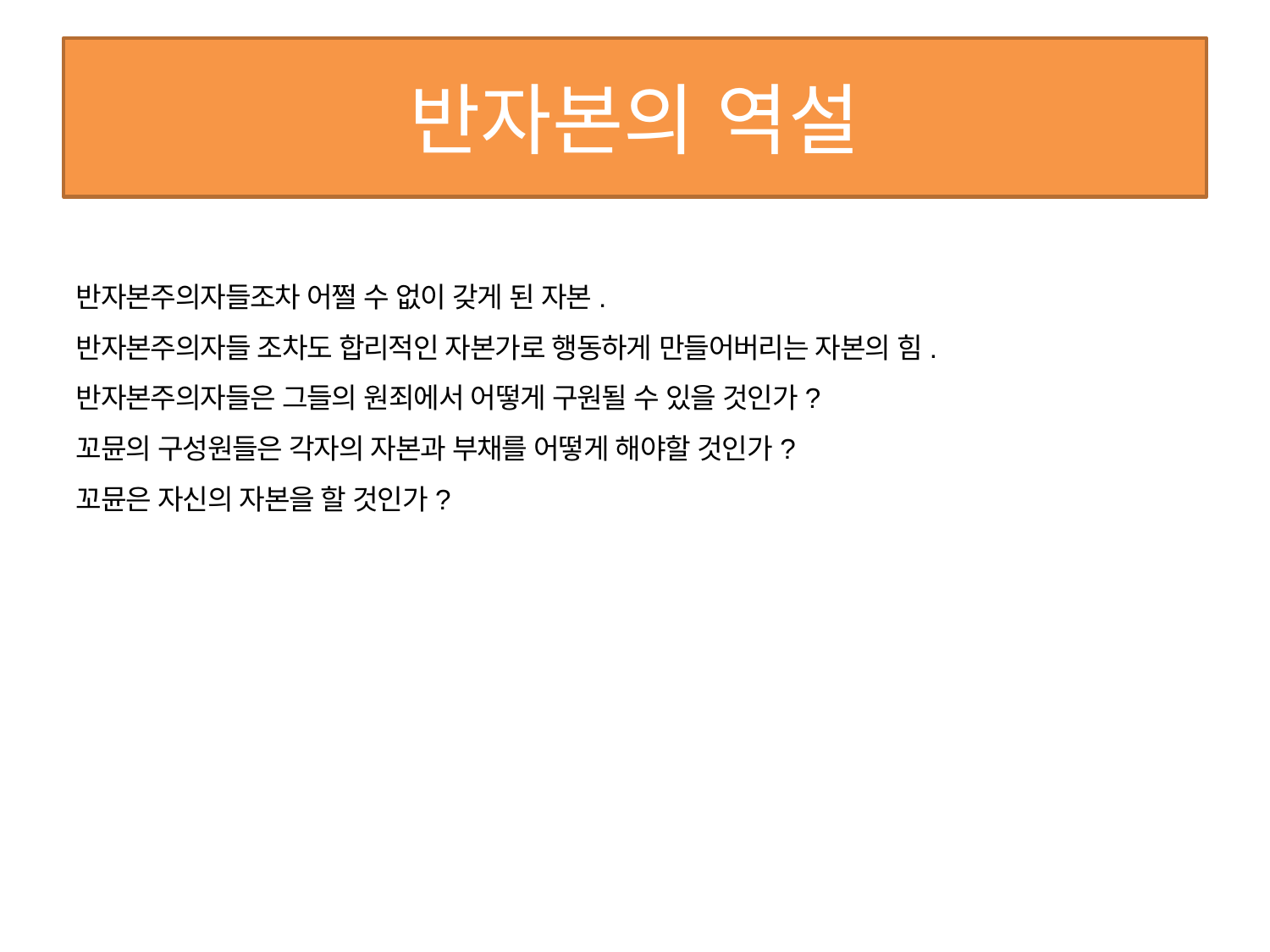

# 반자본의 역설
반자본주의자들조차 어쩔 수 없이 갖게 된 자본.
반자본주의자들 조차도 합리적인 자본가로 행동하게 만들어버리는 자본의 힘.
반자본주의자들은 그들의 원죄에서 어떻게 구원될 수 있을 것인가?
꼬뮨의 구성원들은 각자의 자본과 부채를 어떻게 해야할 것인가?
꼬뮨은 자신의 자본을 할 것인가?